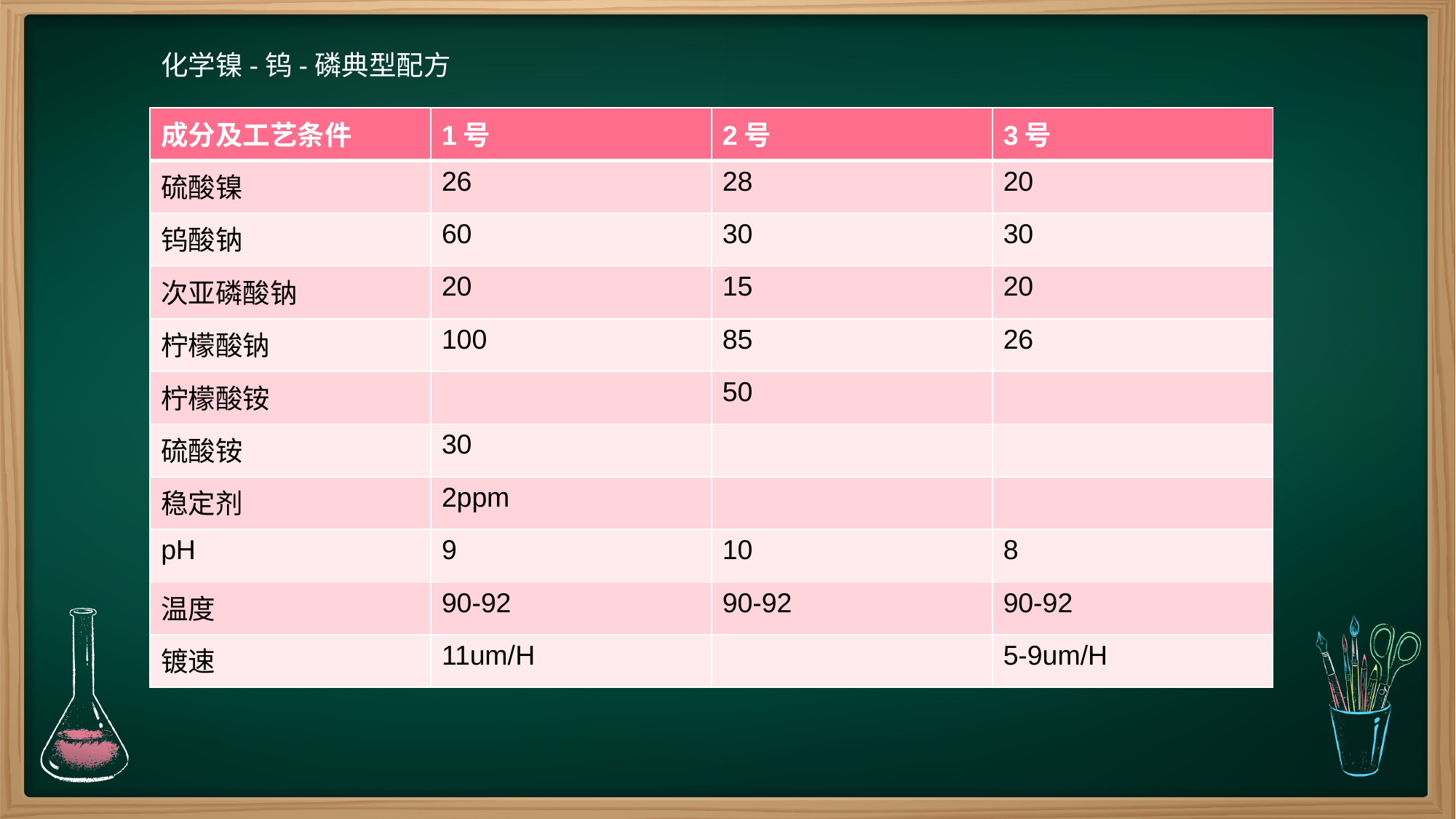

化学镍-钨-磷典型配方
| 成分及工艺条件 | 1号 | 2号 | 3号 |
| --- | --- | --- | --- |
| 硫酸镍 | 26 | 28 | 20 |
| 钨酸钠 | 60 | 30 | 30 |
| 次亚磷酸钠 | 20 | 15 | 20 |
| 柠檬酸钠 | 100 | 85 | 26 |
| 柠檬酸铵 |  | 50 |  |
| 硫酸铵 | 30 |  |  |
| 稳定剂 | 2ppm |  |  |
| pH | 9 | 10 | 8 |
| 温度 | 90-92 | 90-92 | 90-92 |
| 镀速 | 11um/H |  | 5-9um/H |